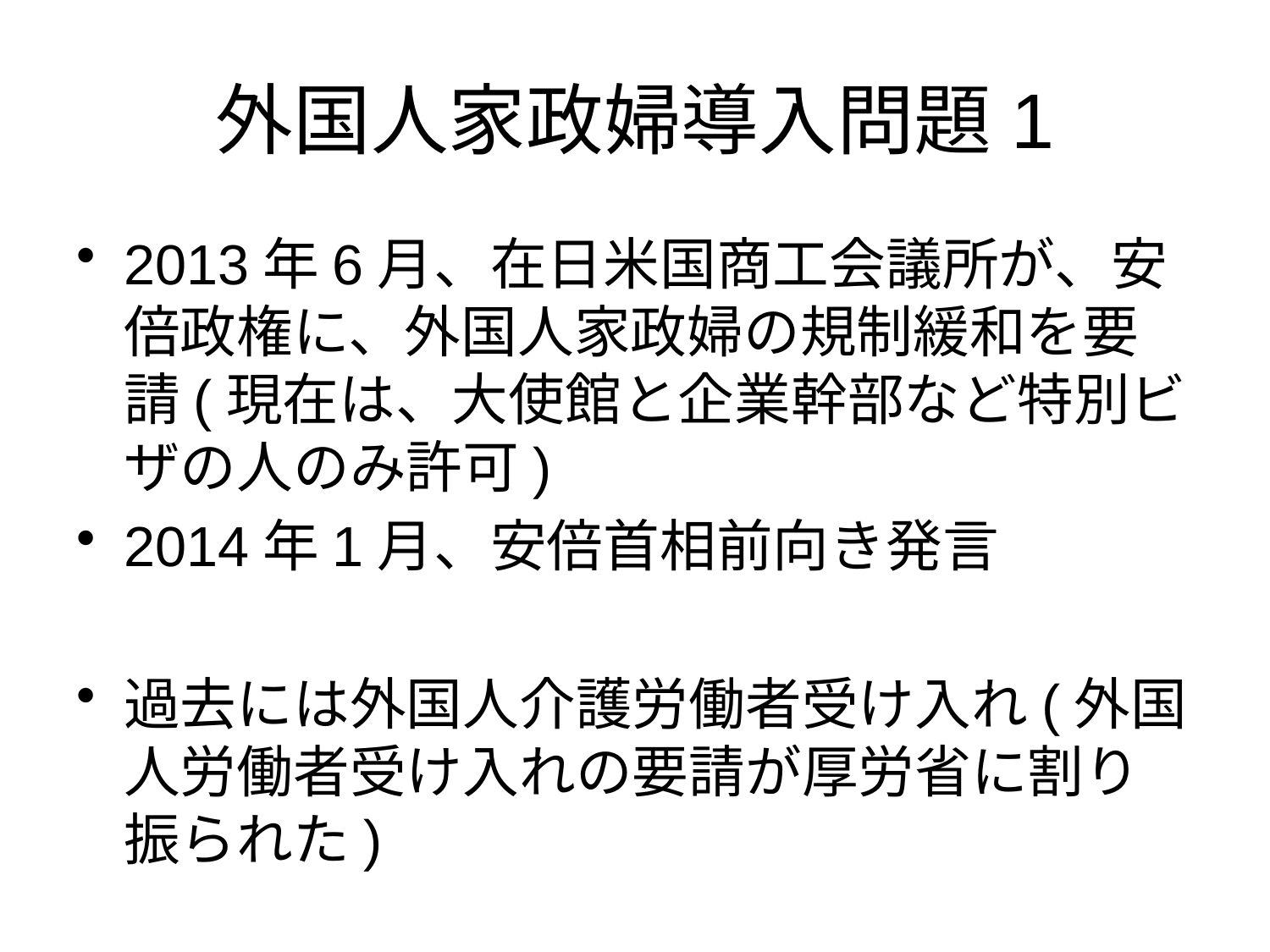

# 外国人家政婦導入問題1
2013年6月、在日米国商工会議所が、安倍政権に、外国人家政婦の規制緩和を要請(現在は、大使館と企業幹部など特別ビザの人のみ許可)
2014年1月、安倍首相前向き発言

過去には外国人介護労働者受け入れ(外国人労働者受け入れの要請が厚労省に割り振られた)